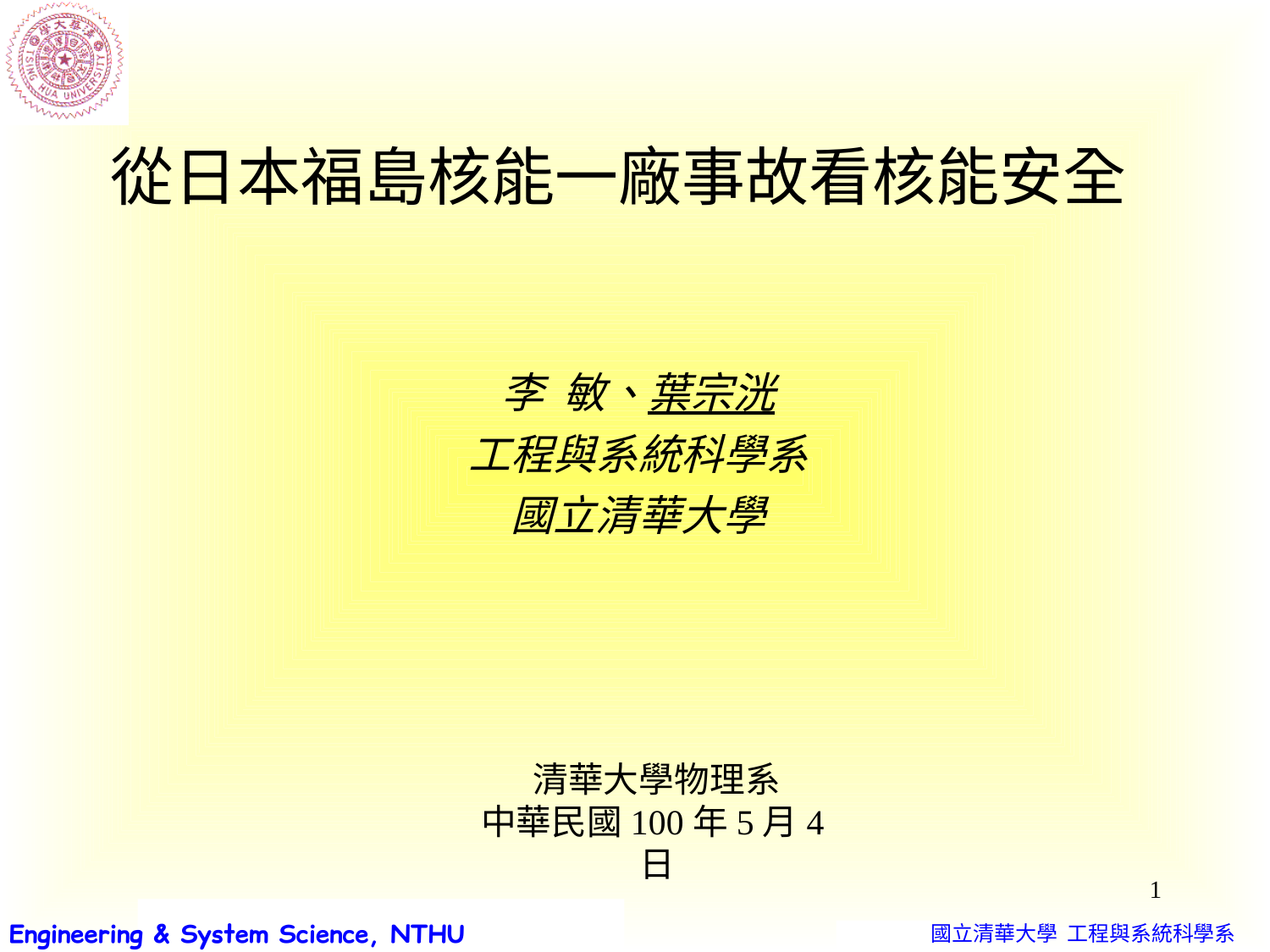

從日本福島核能一廠事故看核能安全
李  敏、葉宗洸
工程與系統科學系
國立清華大學

清華大學物理系
中華民國100年5月4日
1